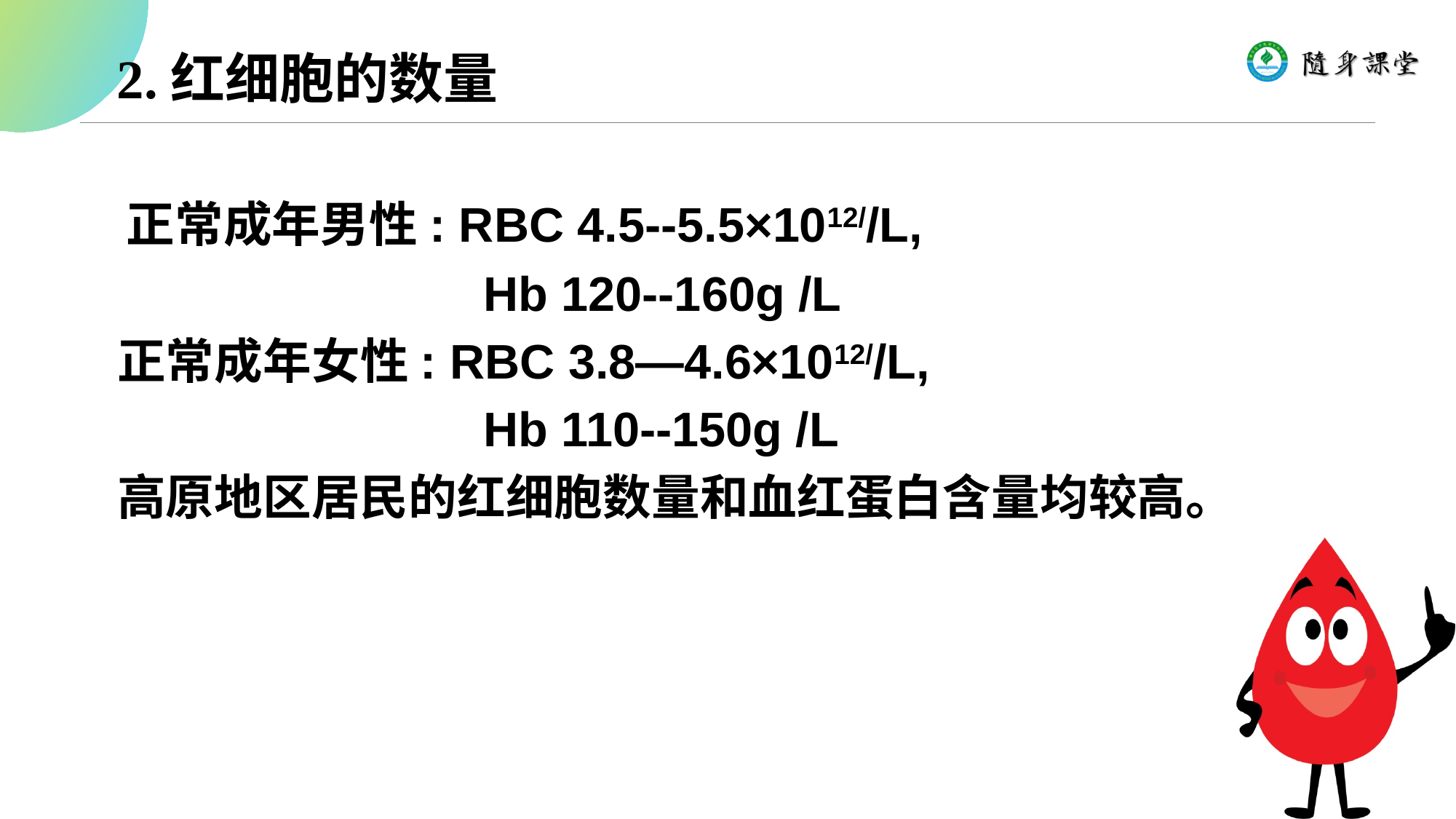

2.红细胞的数量

      正常成年男性: RBC 4.5--5.5×1012//L,
                                 Hb 120--160g /L
      正常成年女性: RBC 3.8—4.6×1012//L,
                                 Hb 110--150g /L
      高原地区居民的红细胞数量和血红蛋白含量均较高。